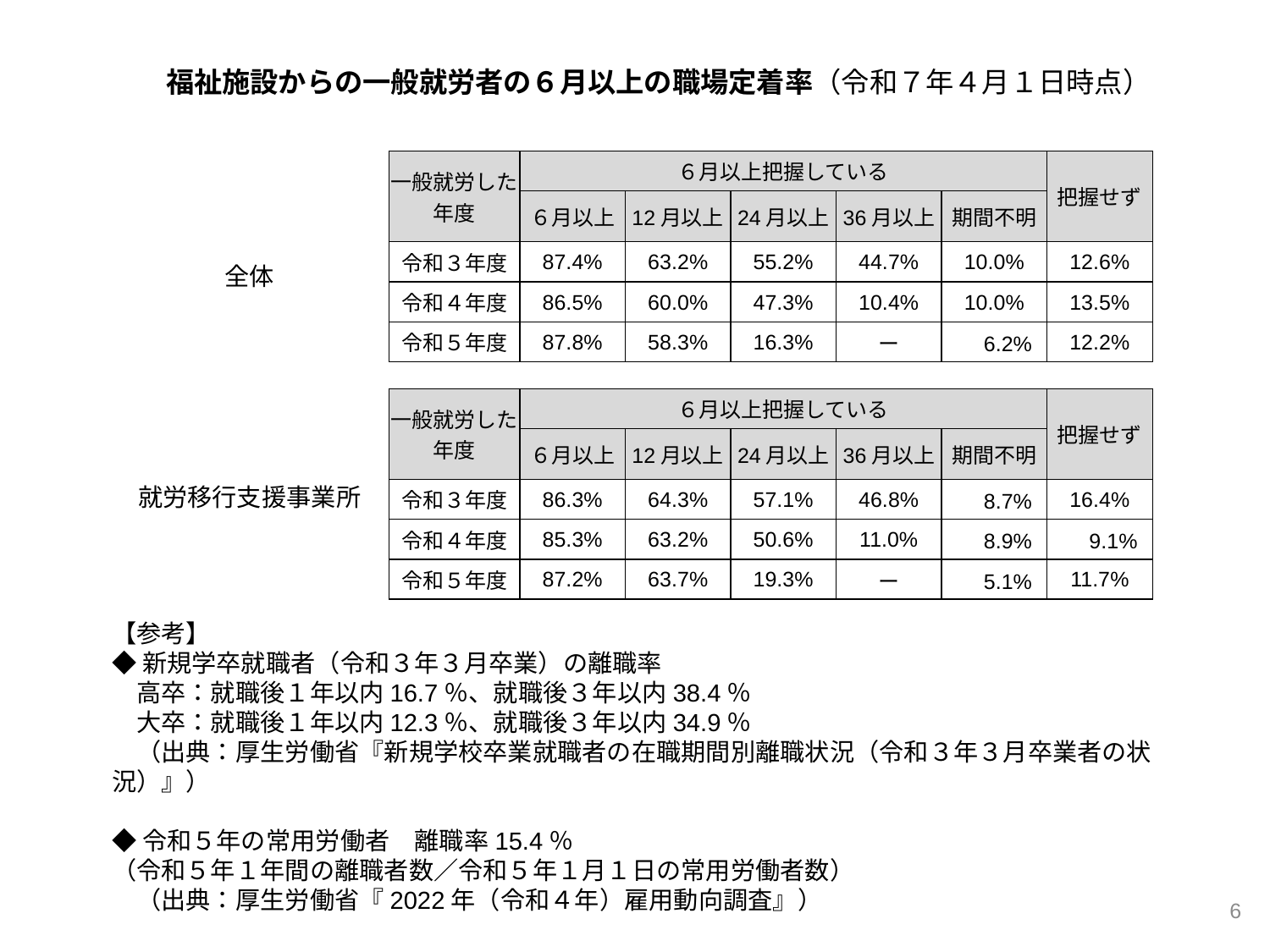

福祉施設からの一般就労者の６月以上の職場定着率（令和７年４月１日時点）
| 一般就労した 年度 | ６月以上把握している |  |  |  |  | 把握せず |
| --- | --- | --- | --- | --- | --- | --- |
|  | ６月以上 | 12月以上 | 24月以上 | 36月以上 | 期間不明 |  |
| 令和３年度 | 87.4% | 63.2% | 55.2% | 44.7% | 10.0% | 12.6% |
| 令和４年度 | 86.5% | 60.0% | 47.3% | 10.4% | 10.0% | 13.5% |
| 令和５年度 | 87.8% | 58.3% | 16.3% | ー | 6.2% | 12.2% |
全体
| 一般就労した 年度 | ６月以上把握している |  |  |  |  | 把握せず |
| --- | --- | --- | --- | --- | --- | --- |
|  | ６月以上 | 12月以上 | 24月以上 | 36月以上 | 期間不明 |  |
| 令和３年度 | 86.3% | 64.3% | 57.1% | 46.8% | 8.7% | 16.4% |
| 令和４年度 | 85.3% | 63.2% | 50.6% | 11.0% | 8.9% | 9.1% |
| 令和５年度 | 87.2% | 63.7% | 19.3% | ー | 5.1% | 11.7% |
就労移行支援事業所
【参考】
◆新規学卒就職者（令和３年３月卒業）の離職率
　高卒：就職後１年以内16.7％、就職後３年以内38.4％
　大卒：就職後１年以内12.3％、就職後３年以内34.9％
　（出典：厚生労働省『新規学校卒業就職者の在職期間別離職状況（令和３年３月卒業者の状況）』）

◆令和５年の常用労働者　離職率15.4％
（令和５年１年間の離職者数／令和５年１月１日の常用労働者数）
　（出典：厚生労働省『2022年（令和４年）雇用動向調査』）
6